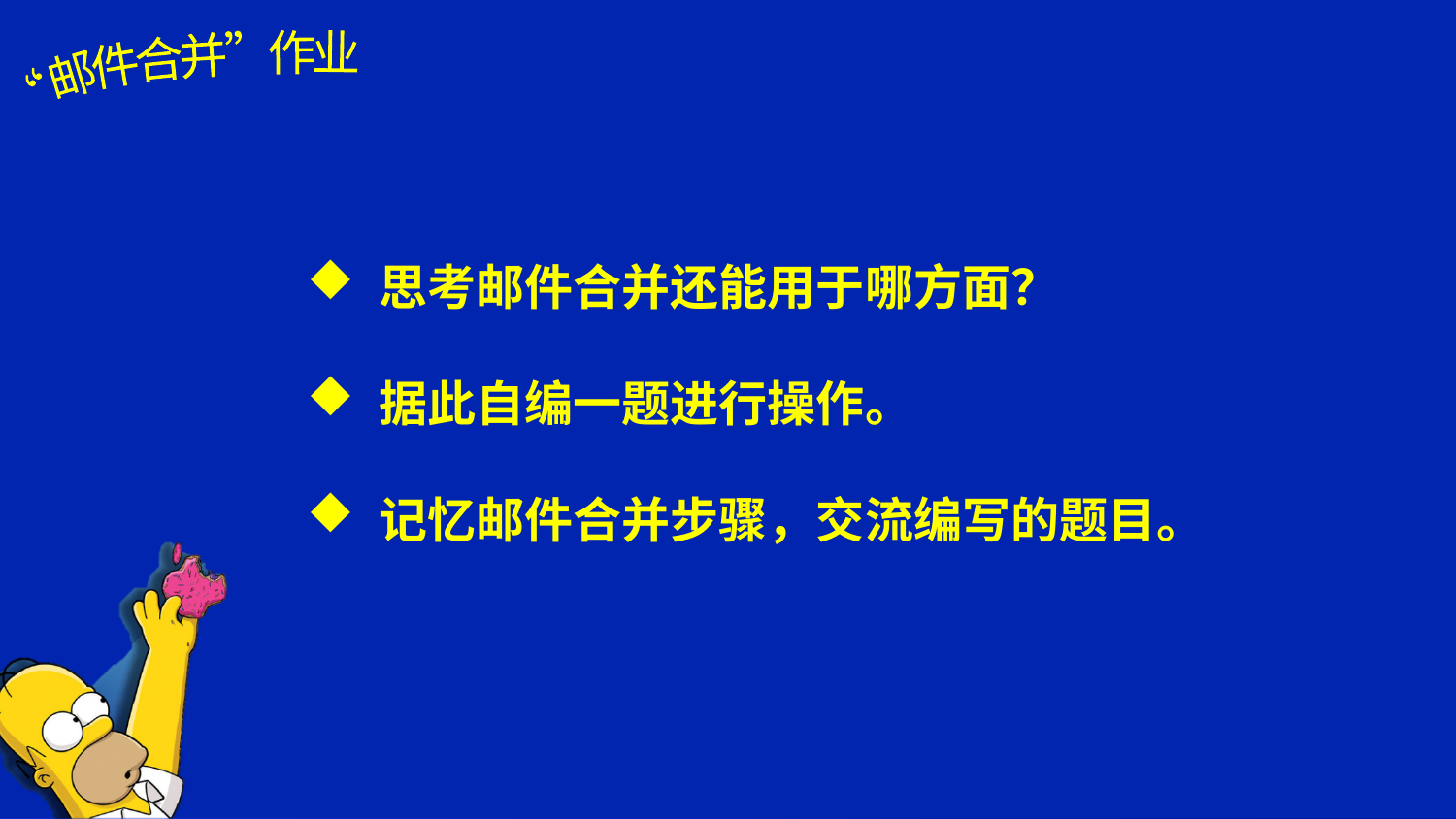

“邮件合并”作业
思考邮件合并还能用于哪方面？
据此自编一题进行操作。
记忆邮件合并步骤，交流编写的题目。